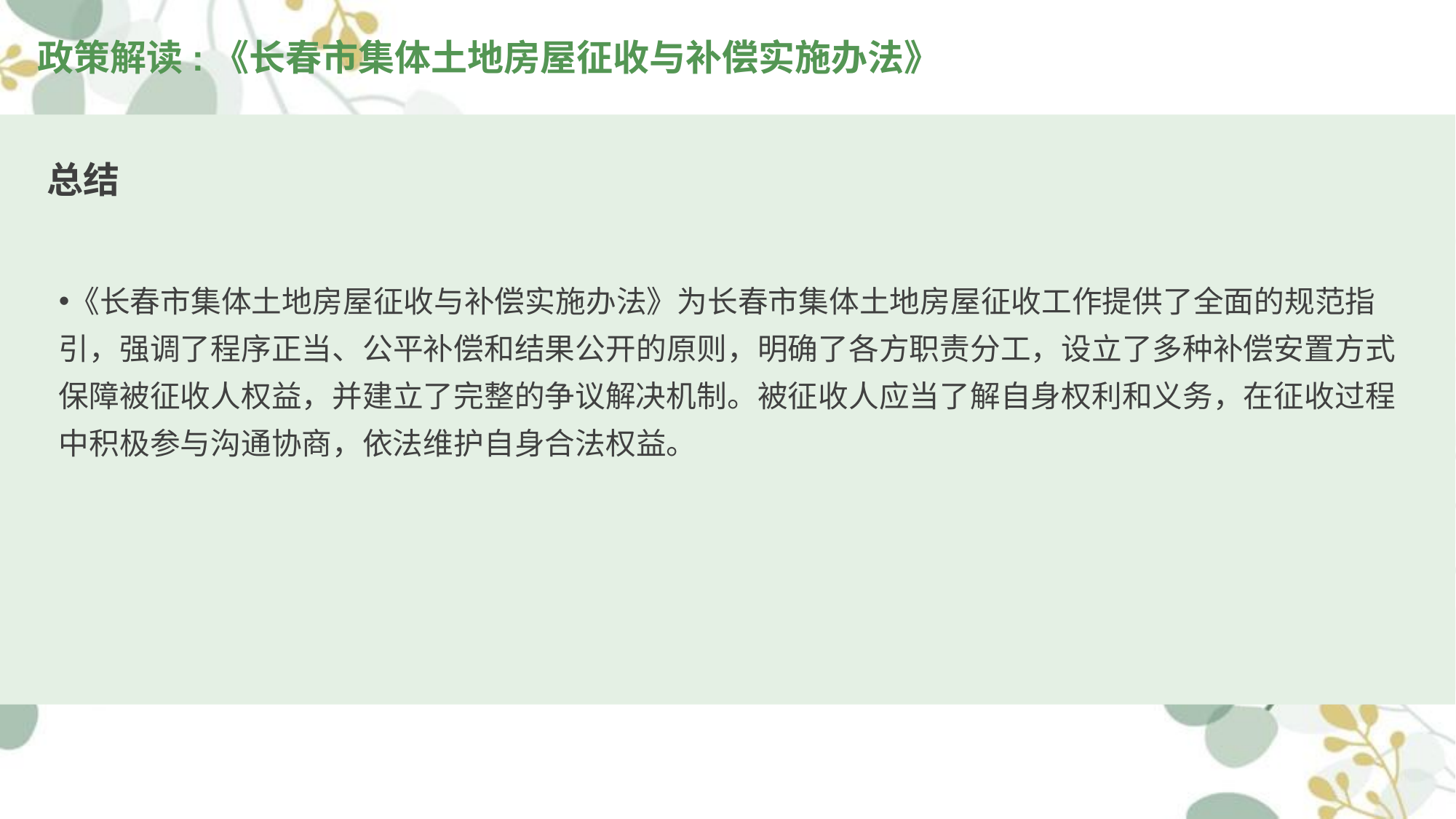

政策解读:《长春市集体土地房屋征收与补偿实施办法》

# 总结

《长春市集体土地房屋征收与补偿实施办法》为长春市集体土地房屋征收工作提供了全面的规范指引，强调了程序正当、公平补偿和结果公开的原则，明确了各方职责分工，设立了多种补偿安置方式保障被征收人权益，并建立了完整的争议解决机制。被征收人应当了解自身权利和义务，在征收过程中积极参与沟通协商，依法维护自身合法权益。